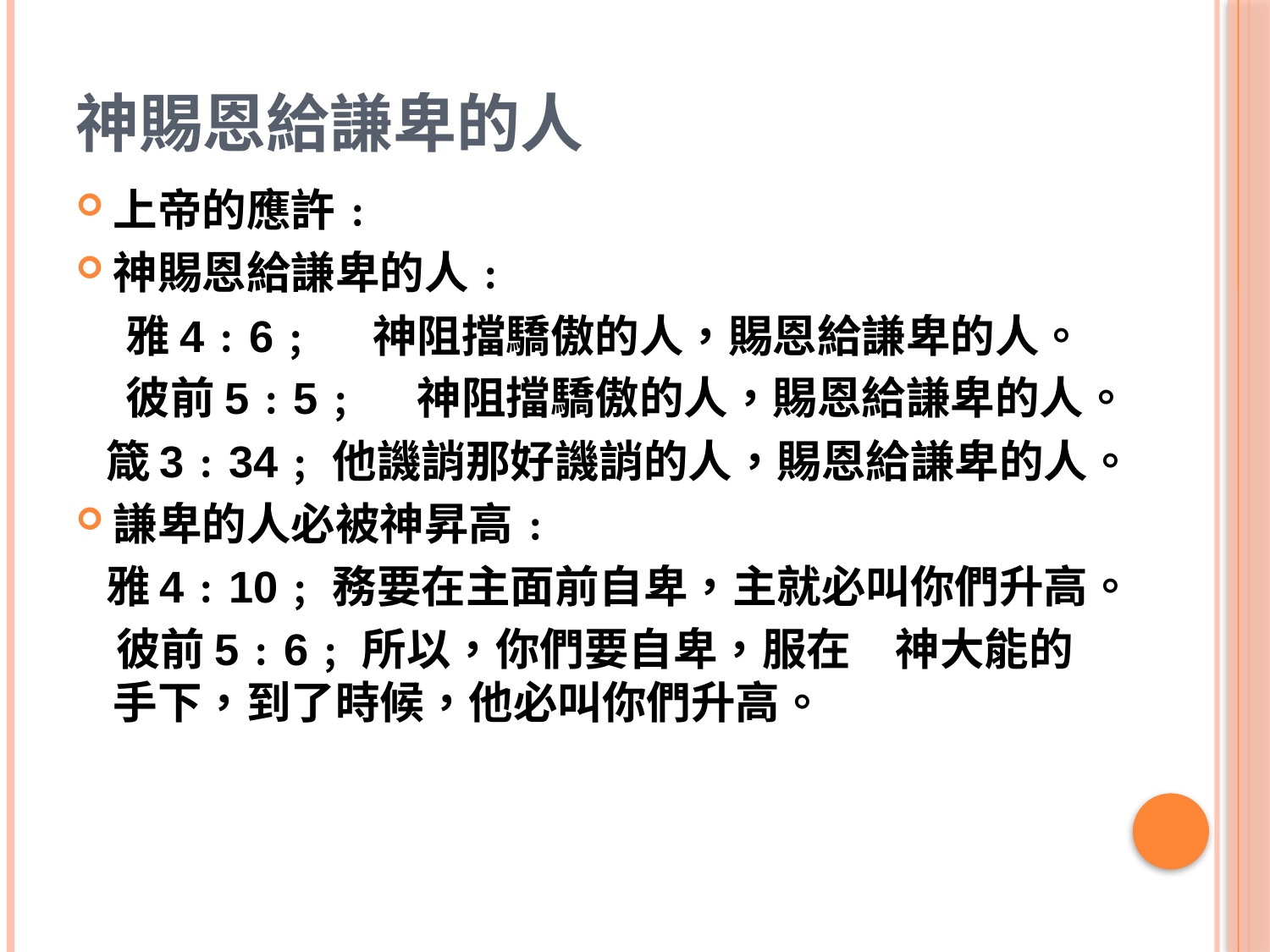

# 神賜恩給謙卑的人
上帝的應許﹕
神賜恩給謙卑的人﹕
    雅4﹕6﹔　神阻擋驕傲的人，賜恩給謙卑的人。
    彼前5﹕5﹔　神阻擋驕傲的人，賜恩給謙卑的人。
  箴3﹕34﹔他譏誚那好譏誚的人，賜恩給謙卑的人。
謙卑的人必被神昇高﹕
  雅4﹕10﹔務要在主面前自卑，主就必叫你們升高。
   彼前5﹕6﹔所以，你們要自卑，服在　神大能的手下，到了時候，他必叫你們升高。